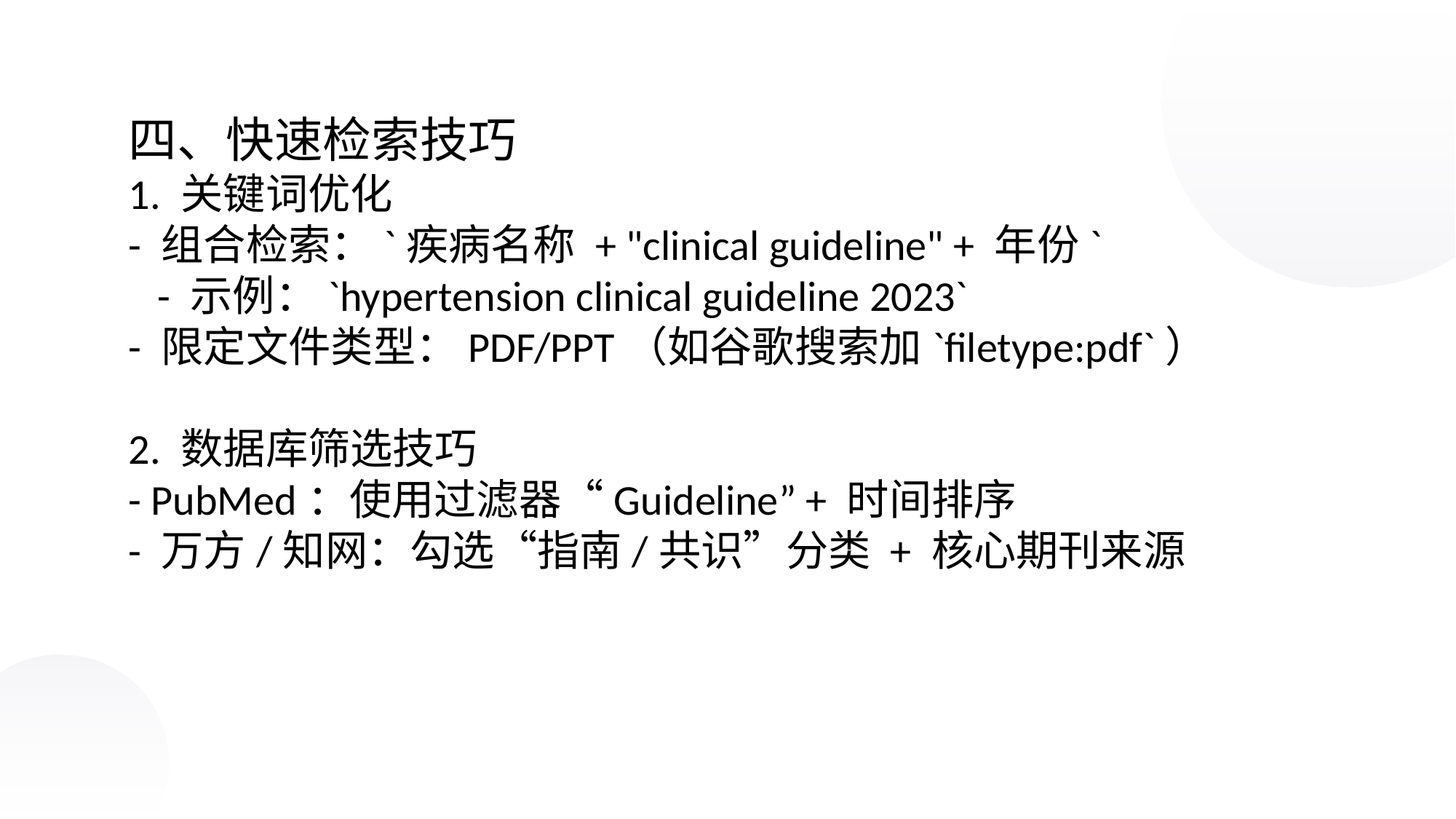

四、快速检索技巧
1. 关键词优化
- 组合检索：`疾病名称 + "clinical guideline" + 年份`
   - 示例：`hypertension clinical guideline 2023`
- 限定文件类型：PDF/PPT（如谷歌搜索加`filetype:pdf`）

2. 数据库筛选技巧
- PubMed：使用过滤器“Guideline” + 时间排序
- 万方/知网：勾选“指南/共识”分类 + 核心期刊来源